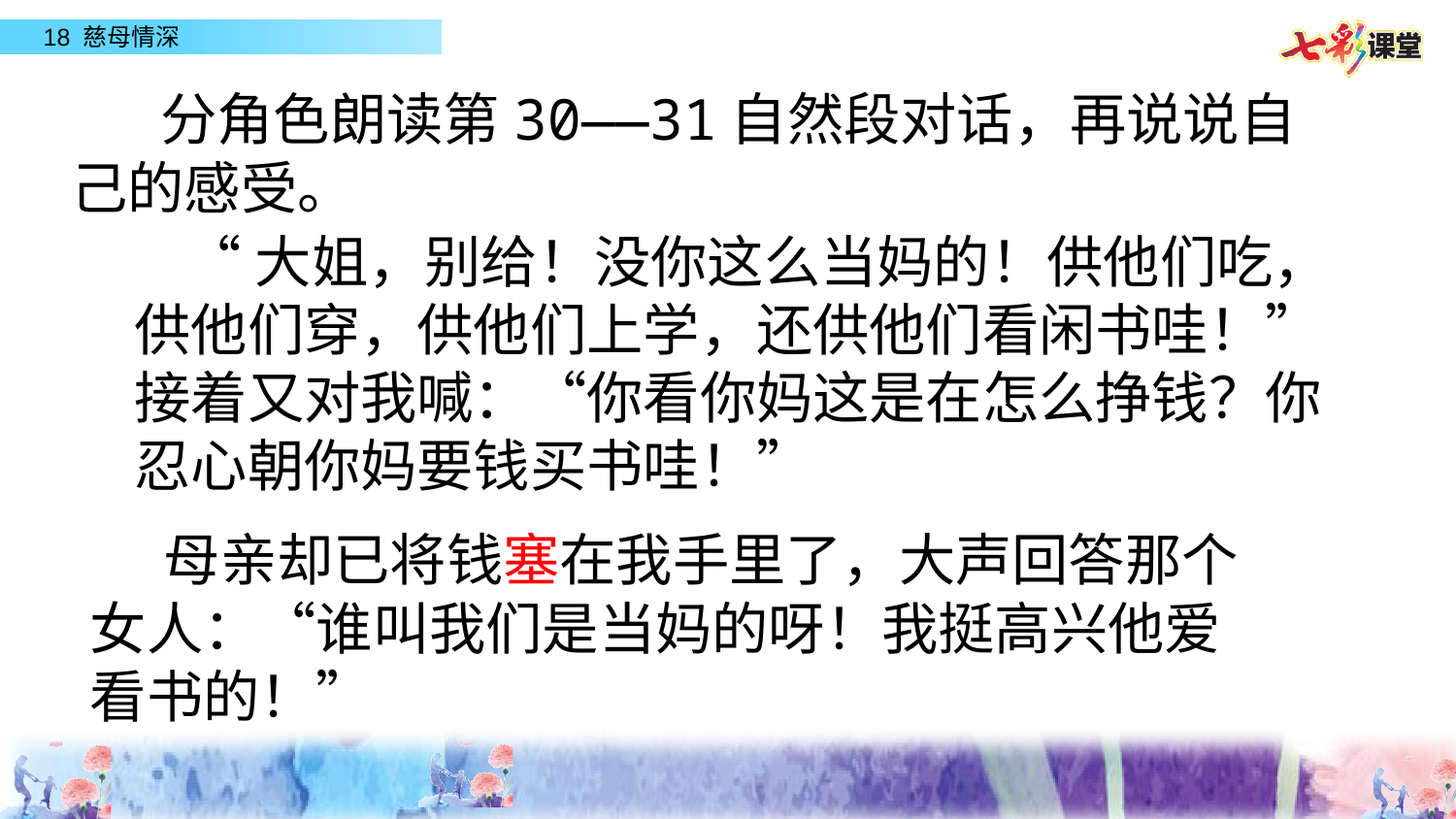

分角色朗读第30——31自然段对话，再说说自己的感受。
    “大姐，别给！没你这么当妈的！供他们吃，供他们穿，供他们上学，还供他们看闲书哇！”接着又对我喊：“你看你妈这是在怎么挣钱？你忍心朝你妈要钱买书哇！”
    母亲却已将钱塞在我手里了，大声回答那个女人：“谁叫我们是当妈的呀！我挺高兴他爱看书的！”